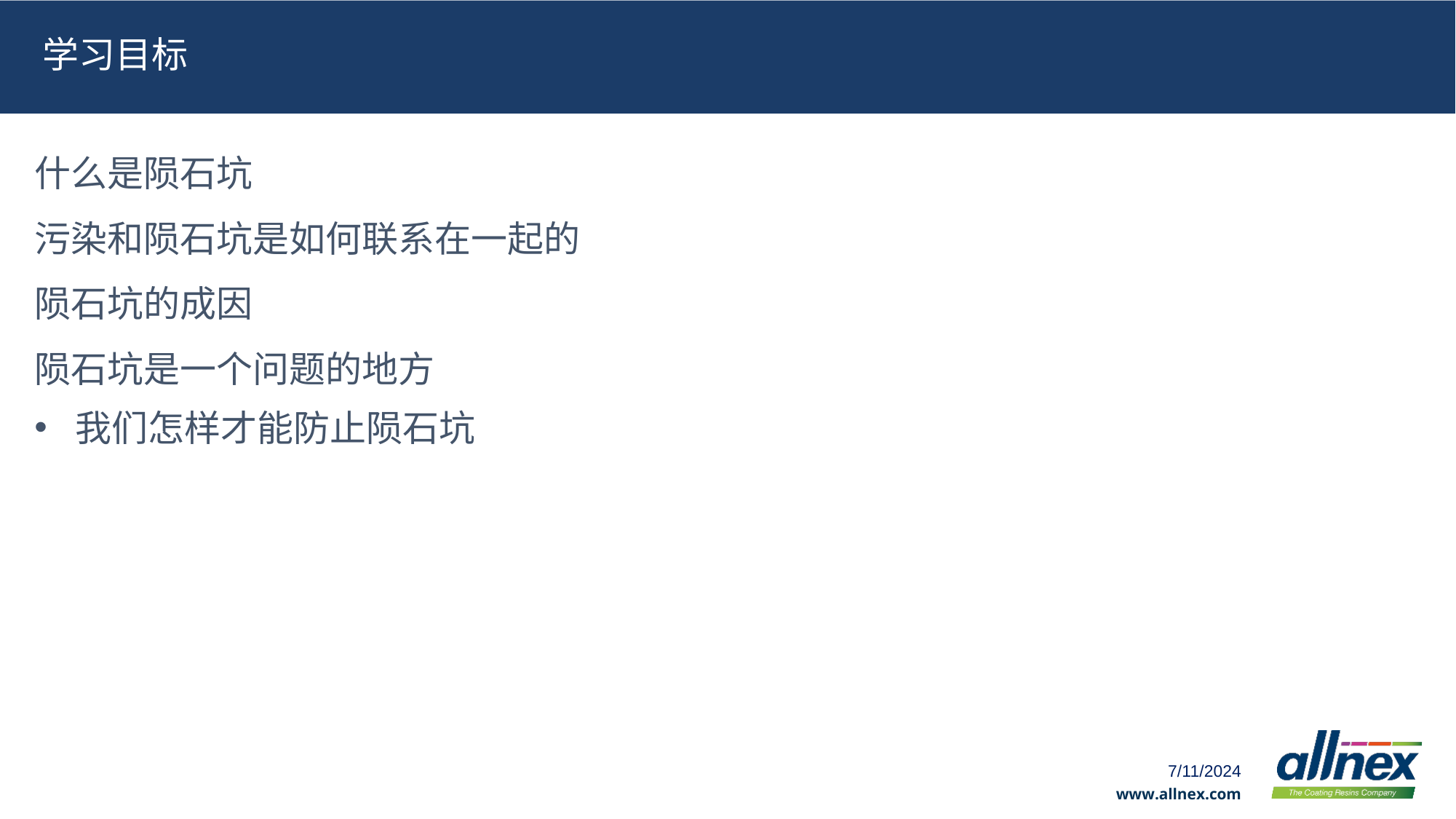

# 学习目标
什么是陨石坑
污染和陨石坑是如何联系在一起的
陨石坑的成因
陨石坑是一个问题的地方
我们怎样才能防止陨石坑

7/11/2024